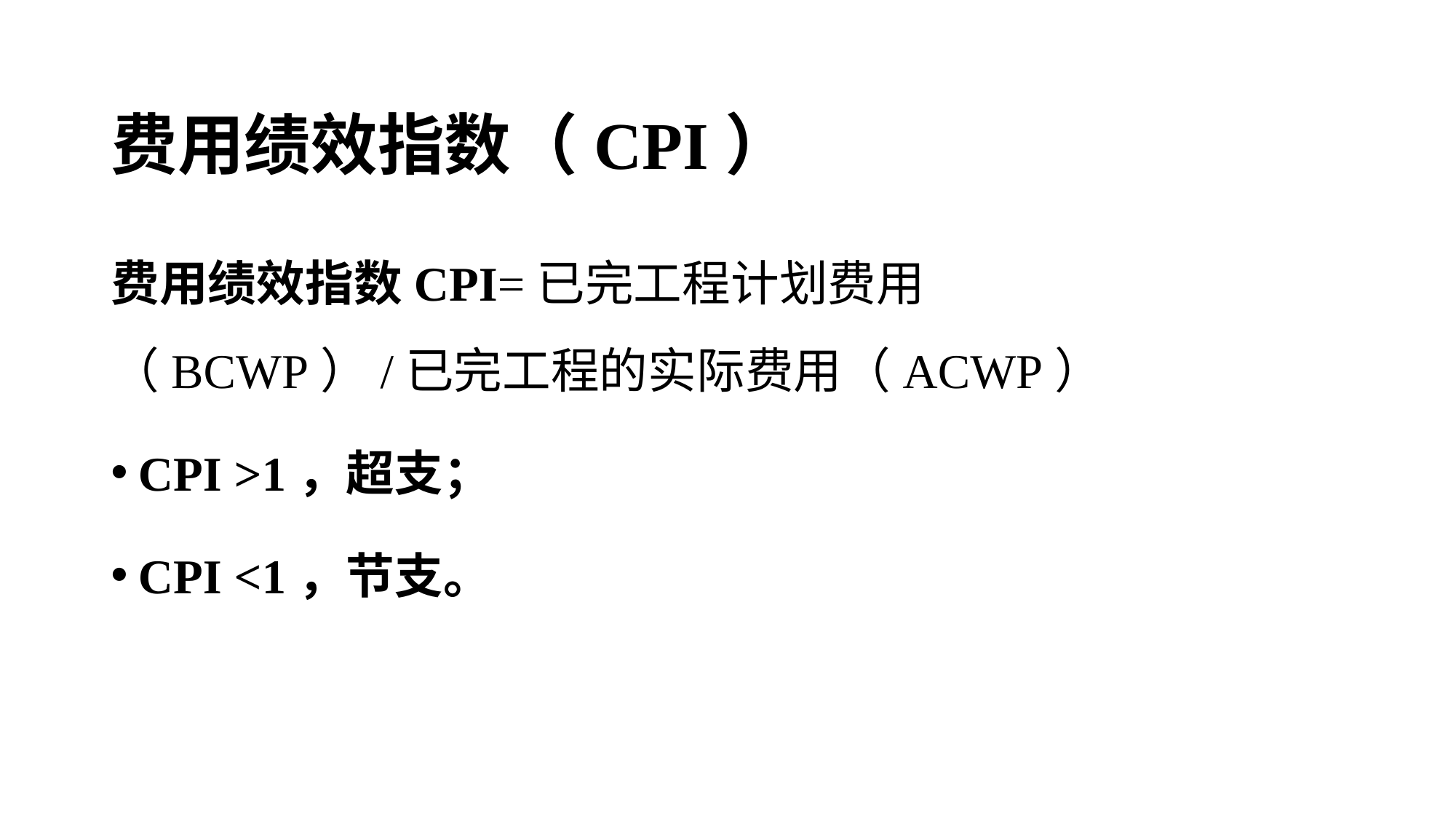

# 费用绩效指数（CPI）
费用绩效指数CPI=已完工程计划费用（BCWP）/已完工程的实际费用（ACWP）
CPI >1，超支；
CPI <1，节支。